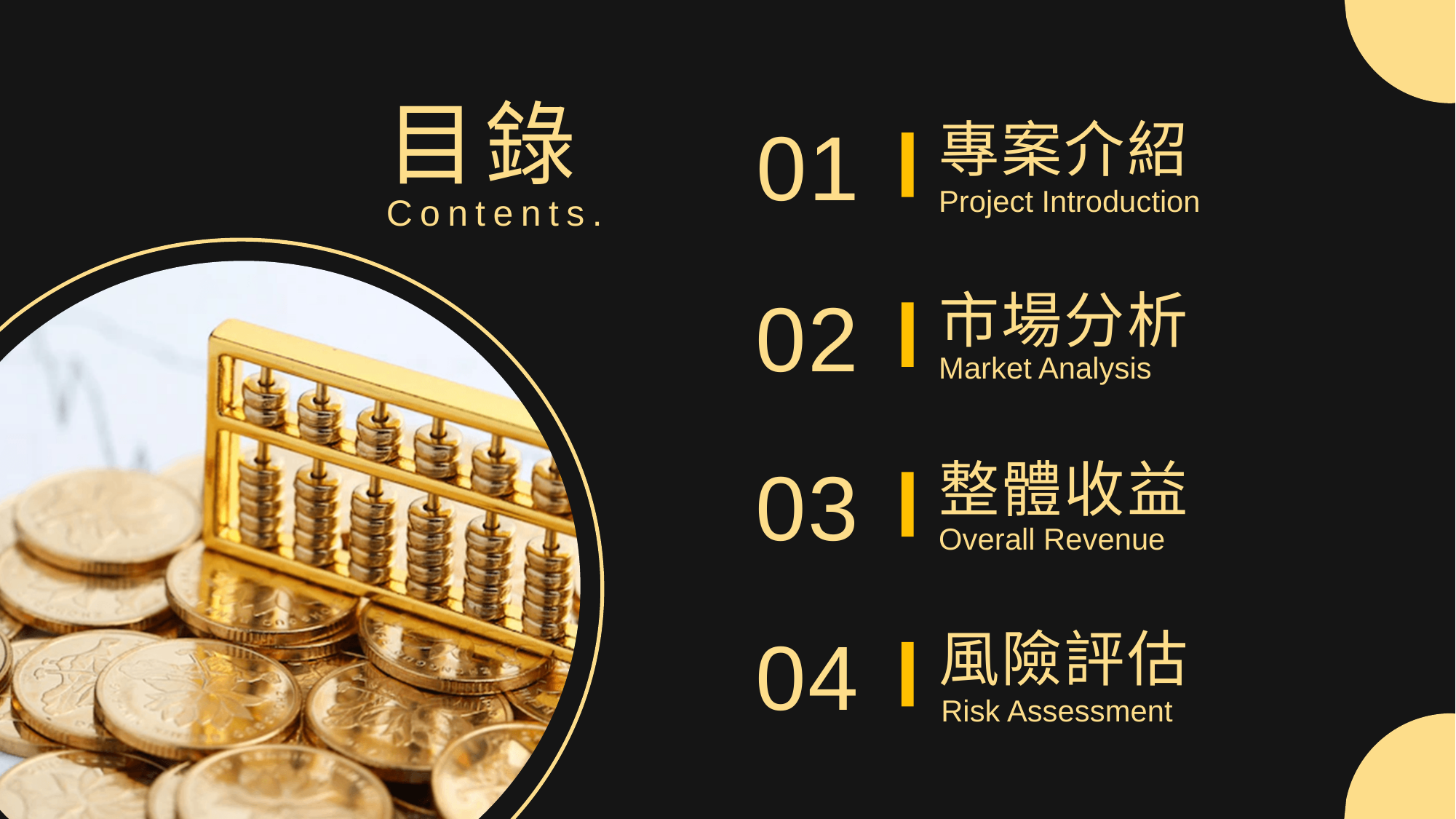

目錄

01
專案介紹
Project Introduction

Contents.

02
市場分析
Market Analysis

03
整體收益
Overall Revenue

04
風險評估
Risk Assessment